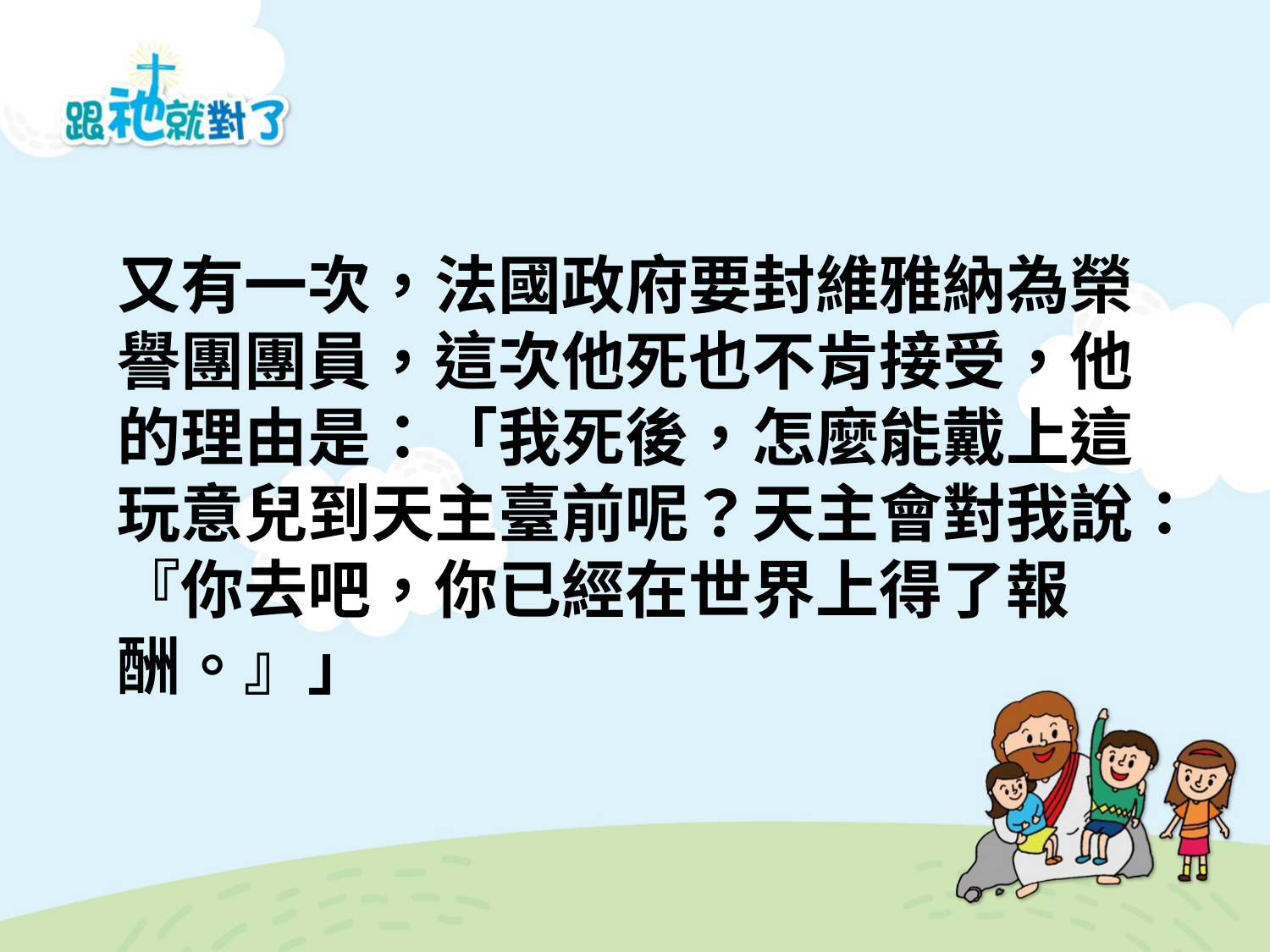

又有一次，法國政府要封維雅納為榮譽團團員，這次他死也不肯接受，他的理由是：「我死後，怎麼能戴上這玩意兒到天主臺前呢？天主會對我說：『你去吧，你已經在世界上得了報酬。』」